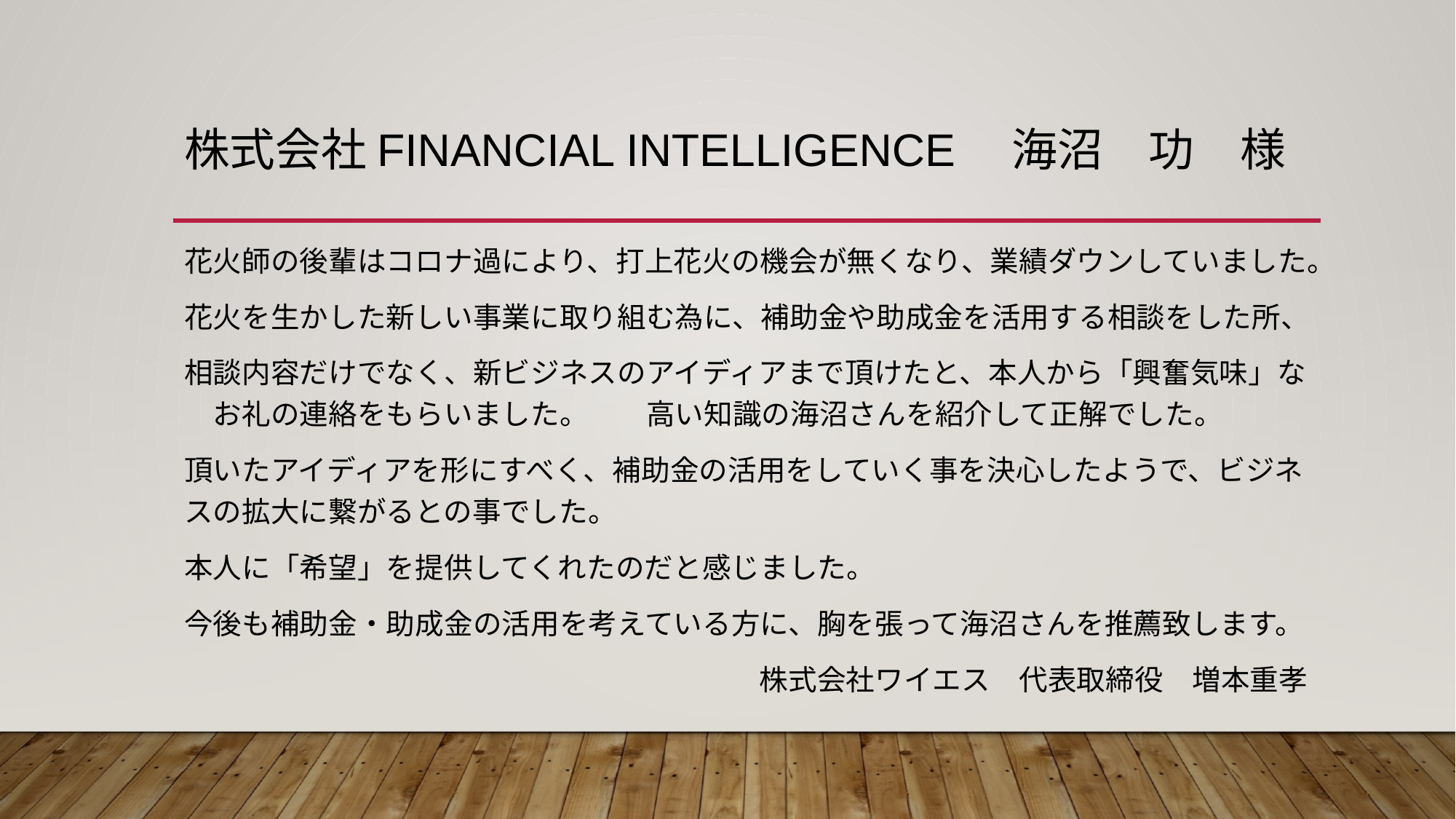

# 株式会社Financial Intelligence　海沼　功　様
花火師の後輩はコロナ過により、打上花火の機会が無くなり、業績ダウンしていました。
花火を生かした新しい事業に取り組む為に、補助金や助成金を活用する相談をした所、
相談内容だけでなく、新ビジネスのアイディアまで頂けたと、本人から「興奮気味」な　お礼の連絡をもらいました。　　高い知識の海沼さんを紹介して正解でした。
頂いたアイディアを形にすべく、補助金の活用をしていく事を決心したようで、ビジネスの拡大に繋がるとの事でした。
本人に「希望」を提供してくれたのだと感じました。
今後も補助金・助成金の活用を考えている方に、胸を張って海沼さんを推薦致します。
株式会社ワイエス　代表取締役　増本重孝